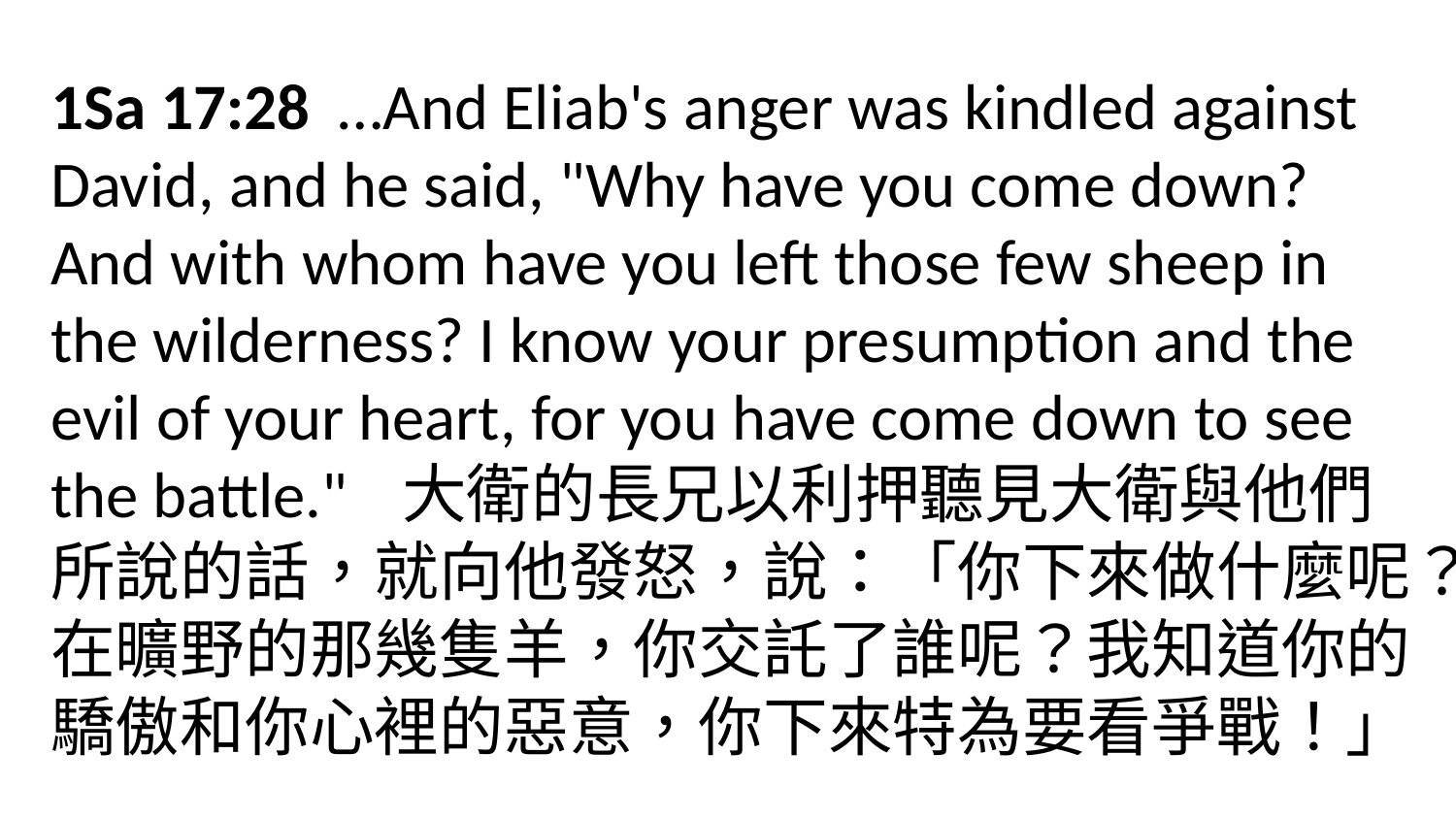

1Sa 17:28  …And Eliab's anger was kindled against David, and he said, "Why have you come down? And with whom have you left those few sheep in the wilderness? I know your presumption and the evil of your heart, for you have come down to see the battle." 大衛的長兄以利押聽見大衛與他們所說的話，就向他發怒，說：「你下來做什麼呢？在曠野的那幾隻羊，你交託了誰呢？我知道你的驕傲和你心裡的惡意，你下來特為要看爭戰！」